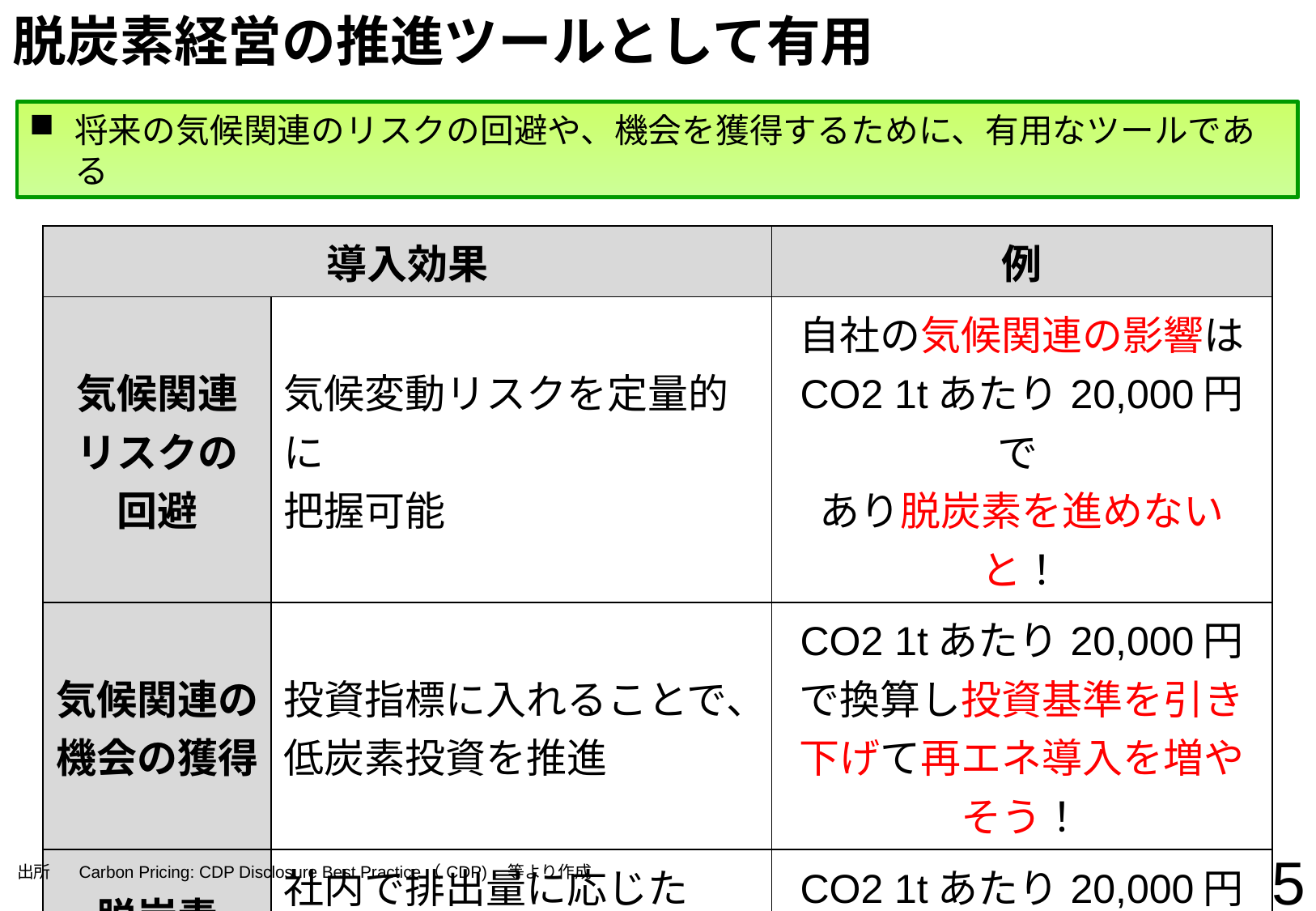

# 脱炭素経営の推進ツールとして有用
将来の気候関連のリスクの回避や、機会を獲得するために、有用なツールである
| 導入効果 |  | 例 |
| --- | --- | --- |
| 気候関連 リスクの 回避 | 気候変動リスクを定量的に 把握可能 | 自社の気候関連の影響は CO2 1tあたり20,000円で あり脱炭素を進めないと！ |
| 気候関連の 機会の獲得 | 投資指標に入れることで、 低炭素投資を推進 | CO2 1tあたり20,000円で換算し投資基準を引き下げて再エネ導入を増やそう！ |
| 脱炭素 活動の 推進 | 社内で排出量に応じた ファンディング・資金調達が 可能 | CO2 1tあたり20,000円を実際に社内で積み立て、 脱炭素活動に投資しよう！ |
5
| 出所 | Carbon Pricing: CDP Disclosure Best Practice（CDP)　等より作成 |
| --- | --- |